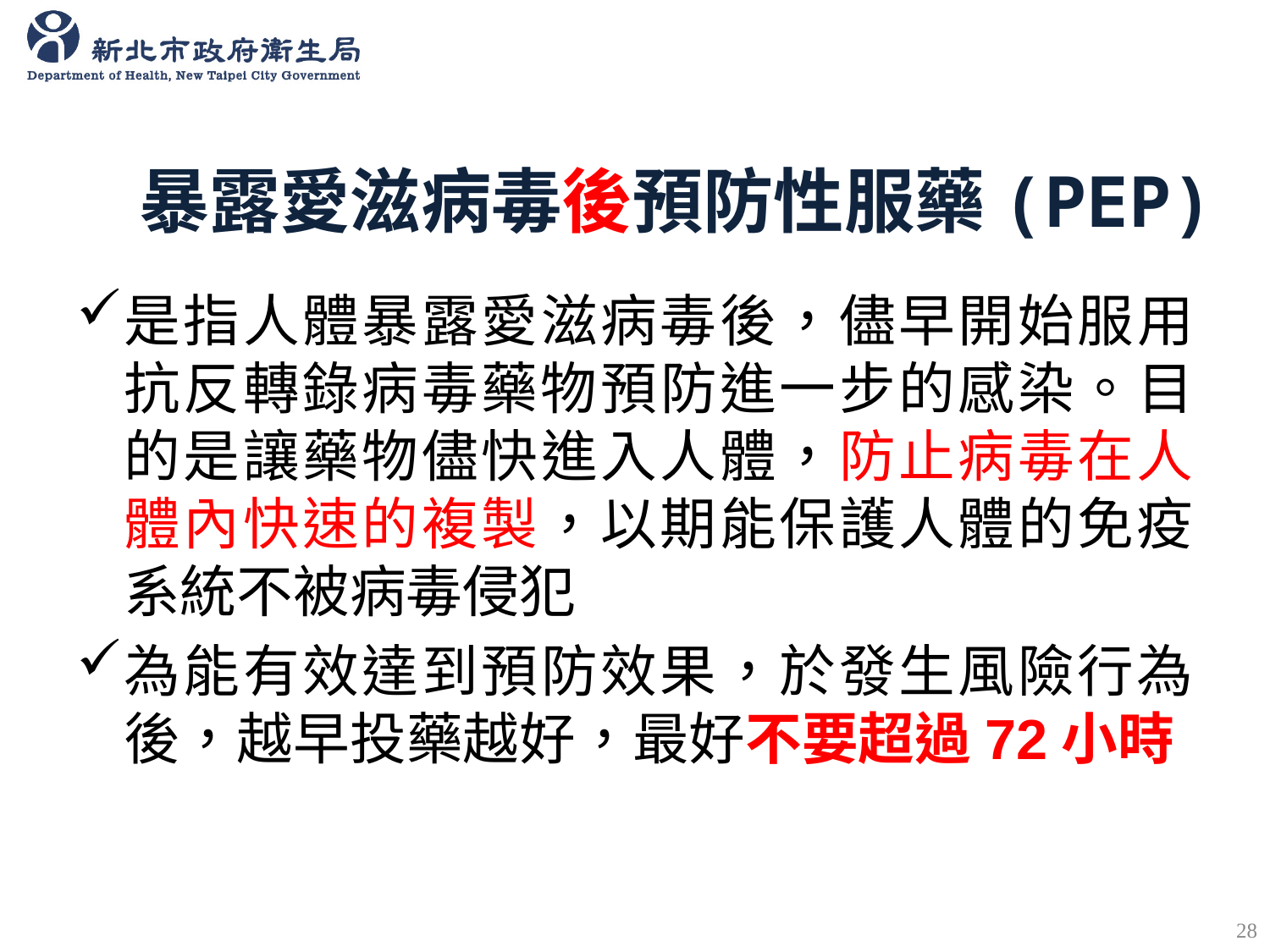

# 暴露愛滋病毒後預防性服藥(PEP)
是指人體暴露愛滋病毒後，儘早開始服用抗反轉錄病毒藥物預防進一步的感染。目的是讓藥物儘快進入人體，防止病毒在人體內快速的複製，以期能保護人體的免疫系統不被病毒侵犯
為能有效達到預防效果，於發生風險行為後，越早投藥越好，最好不要超過72小時
28